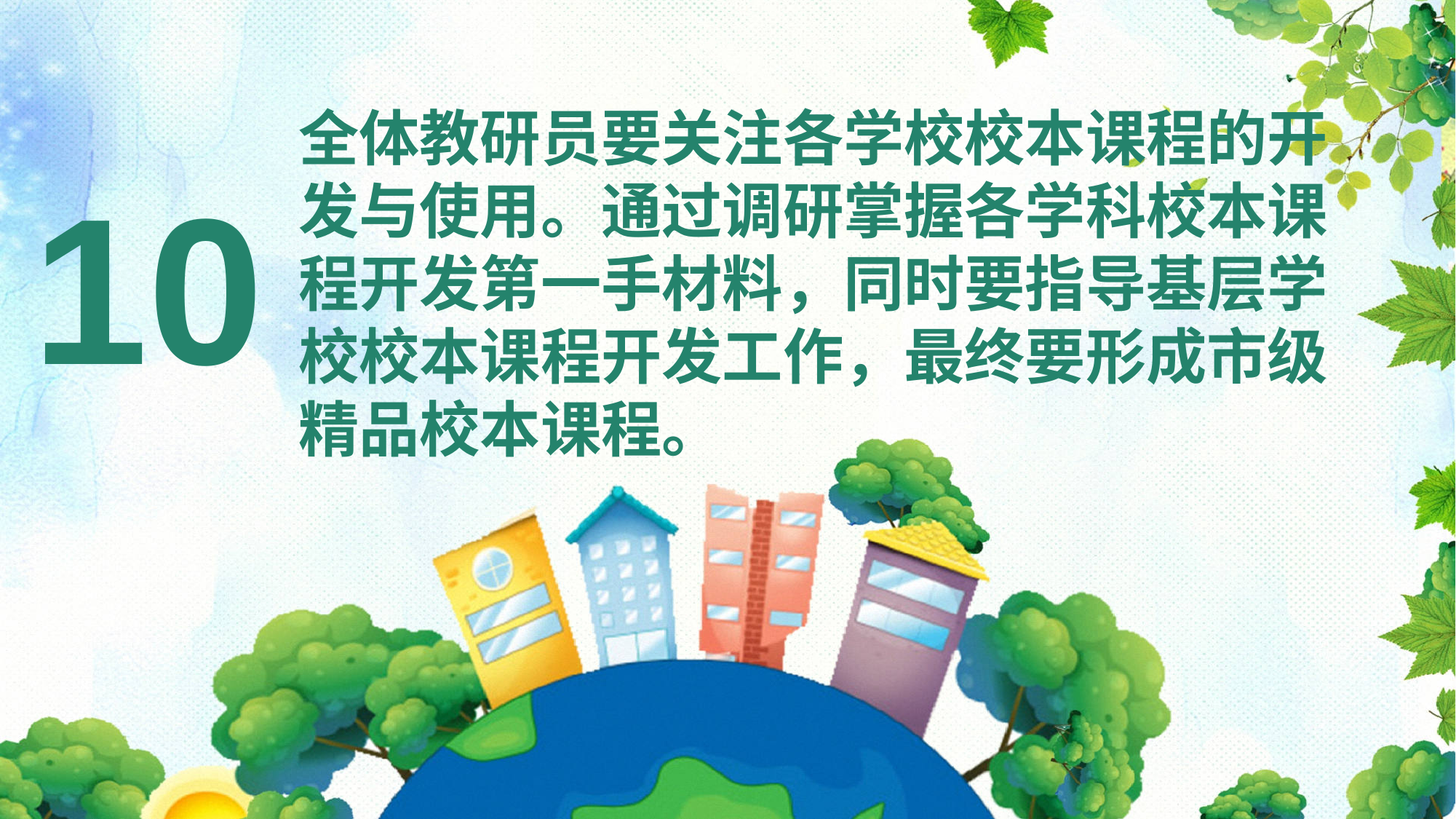

全体教研员要关注各学校校本课程的开发与使用。通过调研掌握各学科校本课程开发第一手材料，同时要指导基层学校校本课程开发工作，最终要形成市级精品校本课程。
10